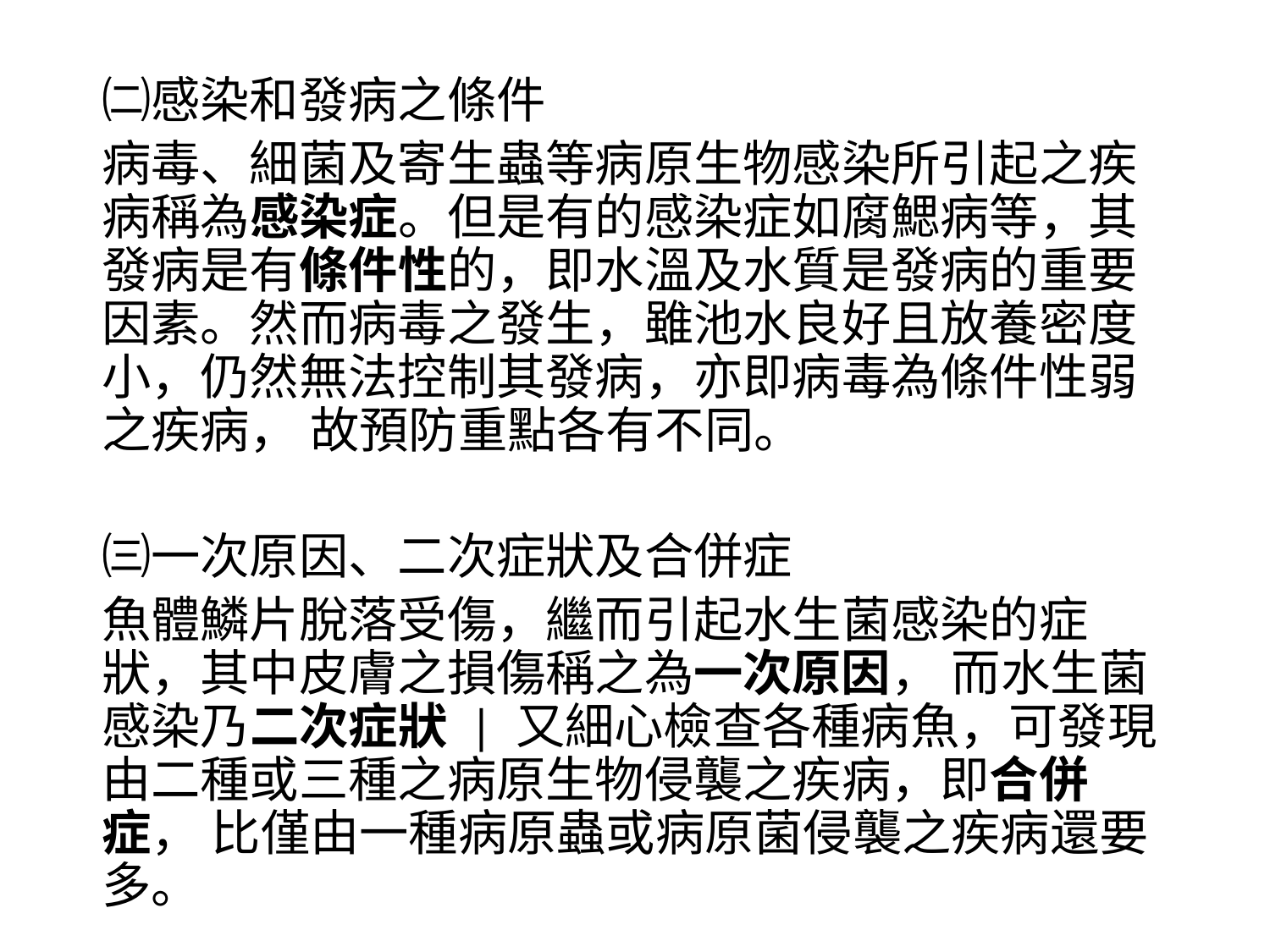

#
㈡感染和發病之條件
病毒、細菌及寄生蟲等病原生物感染所引起之疾病稱為感染症。但是有的感染症如腐鰓病等，其發病是有條件性的，即水溫及水質是發病的重要因素。然而病毒之發生，雖池水良好且放養密度小，仍然無法控制其發病，亦即病毒為條件性弱之疾病， 故預防重點各有不同。

㈢一次原因、二次症狀及合併症
魚體鱗片脫落受傷，繼而引起水生菌感染的症狀，其中皮膚之損傷稱之為一次原因， 而水生菌感染乃二次症狀 | 又細心檢查各種病魚，可發現由二種或三種之病原生物侵襲之疾病，即合併症， 比僅由一種病原蟲或病原菌侵襲之疾病還要多。